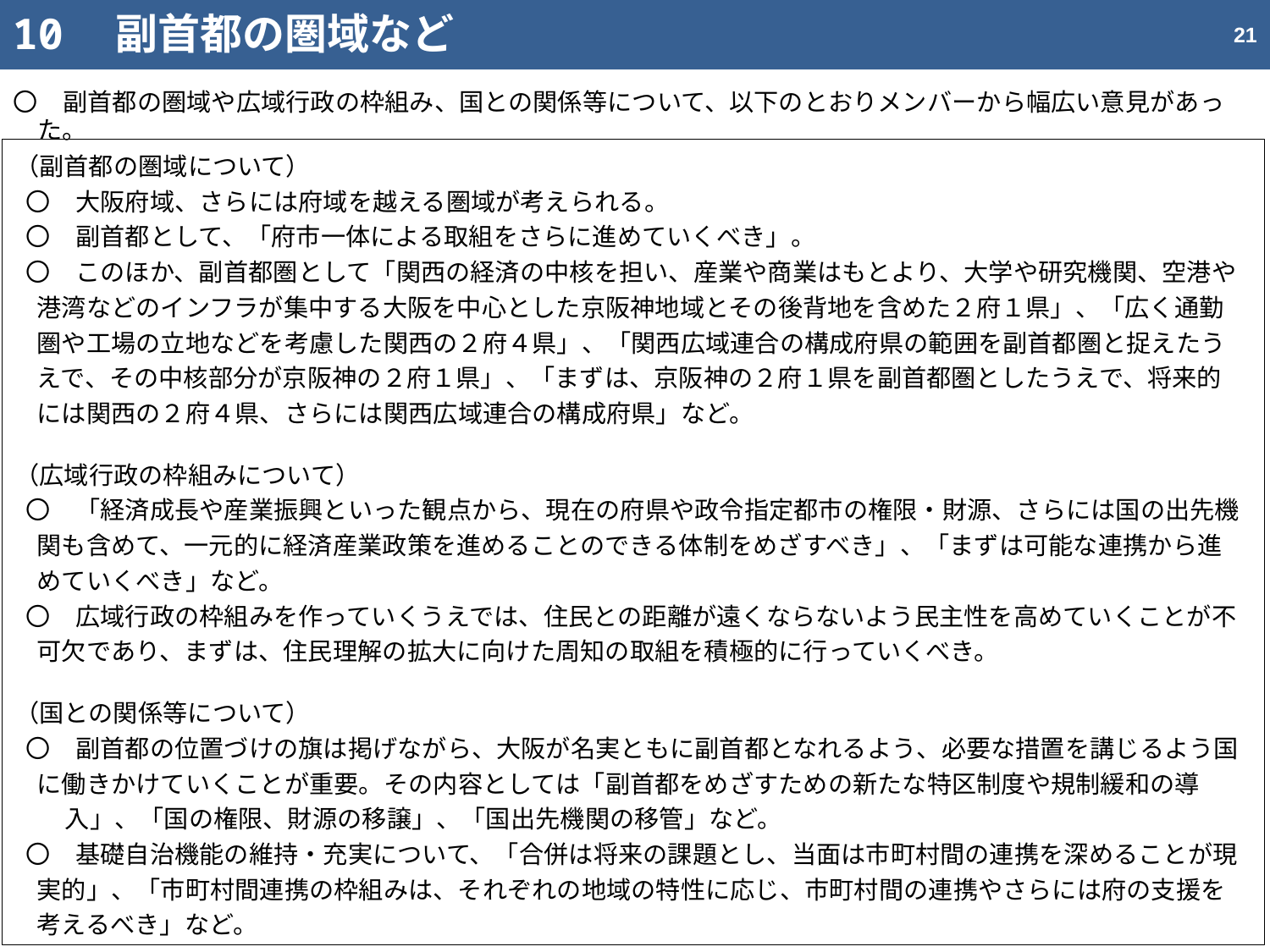

10　副首都の圏域など
21
〇　副首都の圏域や広域行政の枠組み、国との関係等について、以下のとおりメンバーから幅広い意見があった。
（副首都の圏域について）
 〇　大阪府域、さらには府域を越える圏域が考えられる。
 〇　副首都として、「府市一体による取組をさらに進めていくべき」。
 〇　このほか、副首都圏として「関西の経済の中核を担い、産業や商業はもとより、大学や研究機関、空港や
   港湾などのインフラが集中する大阪を中心とした京阪神地域とその後背地を含めた２府１県」、「広く通勤
   圏や工場の立地などを考慮した関西の２府４県」、「関西広域連合の構成府県の範囲を副首都圏と捉えたう
   えで、その中核部分が京阪神の２府１県」、「まずは、京阪神の２府１県を副首都圏としたうえで、将来的
   には関西の２府４県、さらには関西広域連合の構成府県」など。

（広域行政の枠組みについて）
 〇　「経済成長や産業振興といった観点から、現在の府県や政令指定都市の権限・財源、さらには国の出先機
   関も含めて、一元的に経済産業政策を進めることのできる体制をめざすべき」、「まずは可能な連携から進
   めていくべき」など。
 〇　広域行政の枠組みを作っていくうえでは、住民との距離が遠くならないよう民主性を高めていくことが不
   可欠であり、まずは、住民理解の拡大に向けた周知の取組を積極的に行っていくべき。

（国との関係等について）
 〇　副首都の位置づけの旗は掲げながら、大阪が名実ともに副首都となれるよう、必要な措置を講じるよう国
   に働きかけていくことが重要。その内容としては「副首都をめざすための新たな特区制度や規制緩和の導入」、「国の権限、財源の移譲」、「国出先機関の移管」など。
 〇　基礎自治機能の維持・充実について、「合併は将来の課題とし、当面は市町村間の連携を深めることが現
   実的」、「市町村間連携の枠組みは、それぞれの地域の特性に応じ、市町村間の連携やさらには府の支援を
   考えるべき」など。